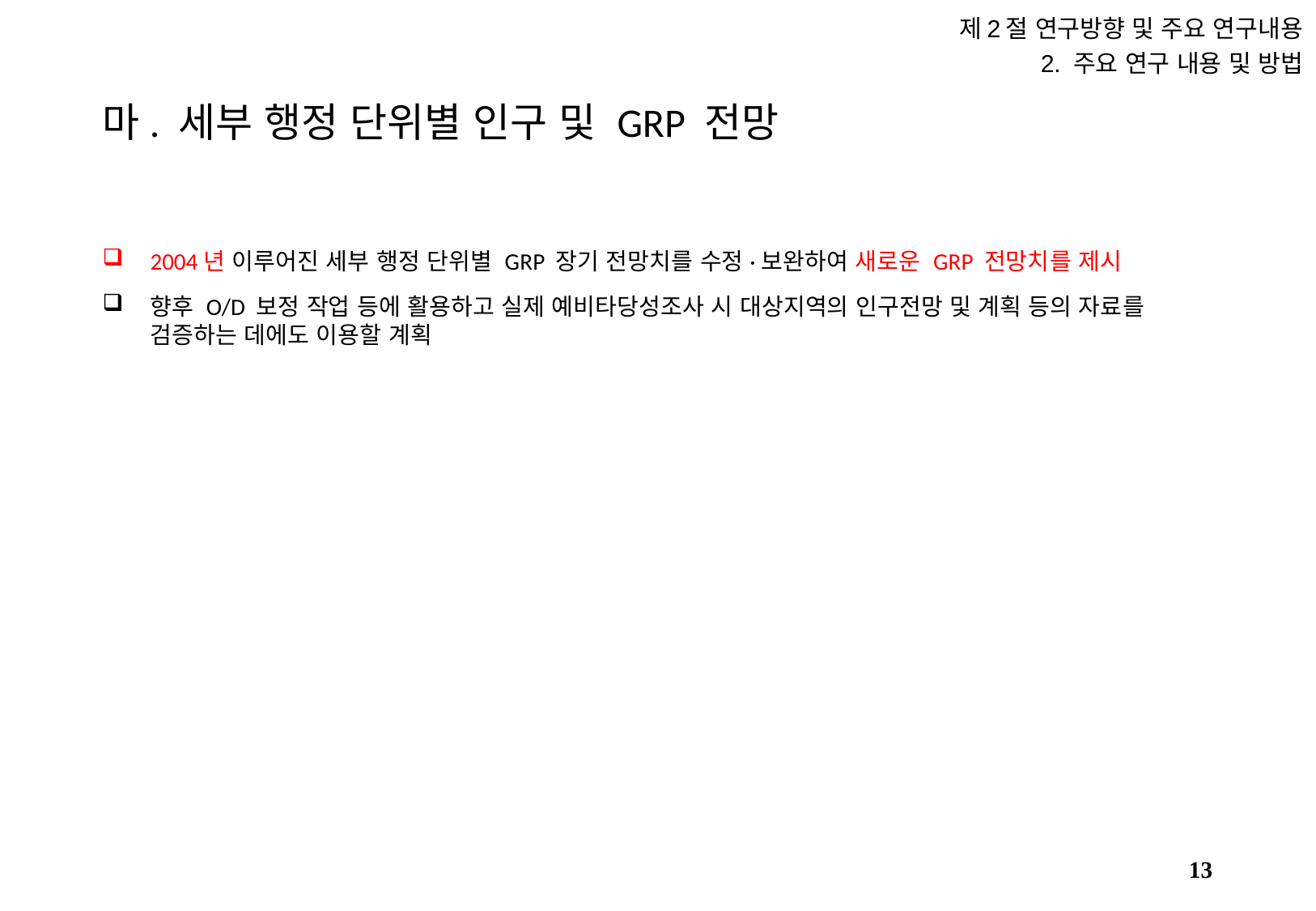

제2절 연구방향 및 주요 연구내용
2. 주요 연구 내용 및 방법
# 마. 세부 행정 단위별 인구 및 GRP 전망
2004년 이루어진 세부 행정 단위별 GRP 장기 전망치를 수정·보완하여 새로운 GRP 전망치를 제시
향후 O/D 보정 작업 등에 활용하고 실제 예비타당성조사 시 대상지역의 인구전망 및 계획 등의 자료를 검증하는 데에도 이용할 계획
13